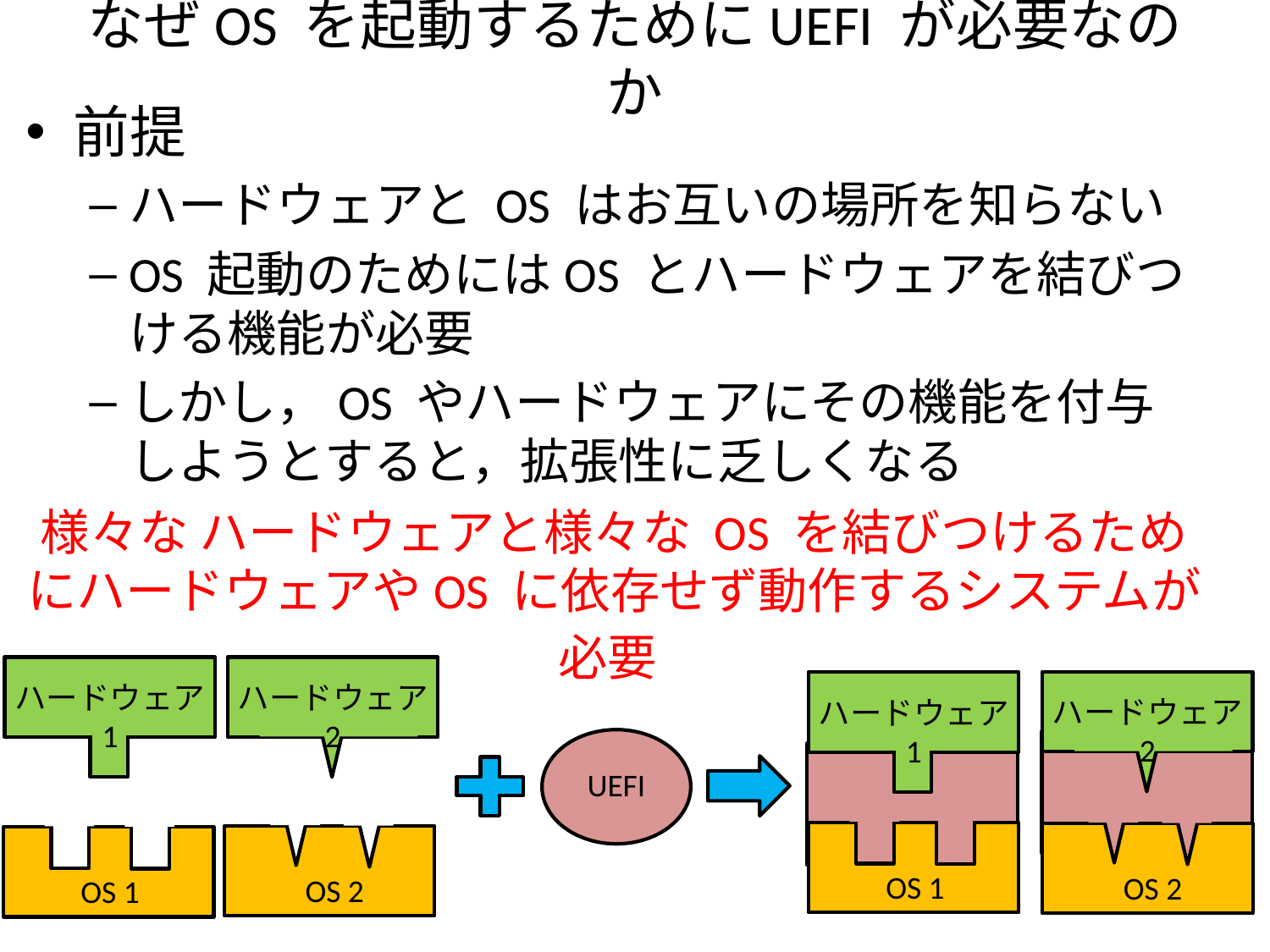

# なぜOS を起動するためにUEFI が必要なのか
前提
ハードウェアと OS はお互いの場所を知らない
OS 起動のためにはOS とハードウェアを結びつける機能が必要
しかし，OS やハードウェアにその機能を付与しようとすると，拡張性に乏しくなる
様々な ハードウェアと様々な OS を結びつけるためにハードウェアやOS に依存せず動作するシステムが必要

ハードウェア 1

ハードウェア 2

ハードウェア 2

OS 2

ハードウェア 1

OS 1

UEFI

OS 2

OS 1